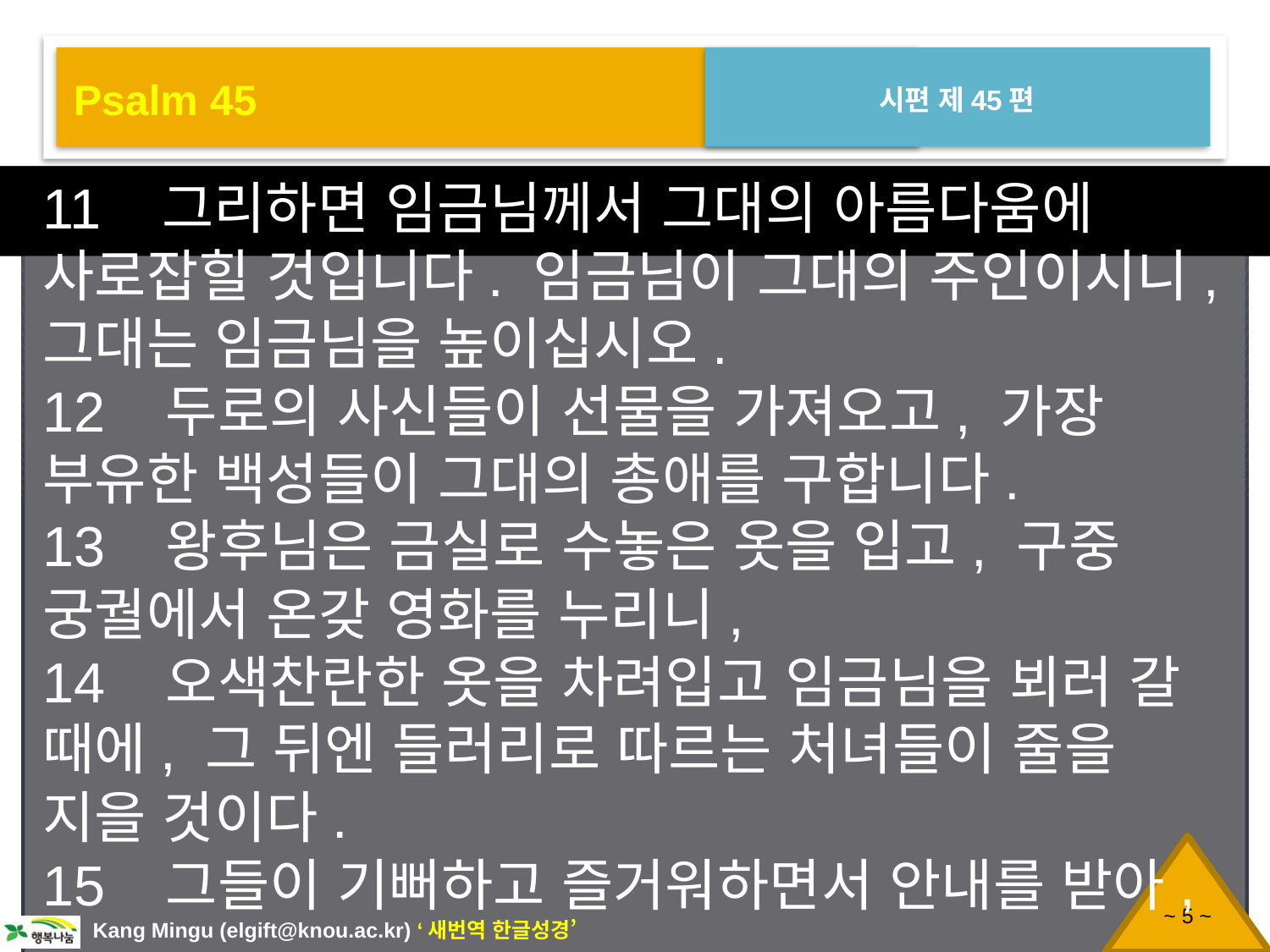

Psalm 45
시편 제45편
11   그리하면 임금님께서 그대의 아름다움에 사로잡힐 것입니다. 임금님이 그대의 주인이시니, 그대는 임금님을 높이십시오.
12   두로의 사신들이 선물을 가져오고, 가장 부유한 백성들이 그대의 총애를 구합니다.
13   왕후님은 금실로 수놓은 옷을 입고, 구중 궁궐에서 온갖 영화를 누리니,
14   오색찬란한 옷을 차려입고 임금님을 뵈러 갈 때에, 그 뒤엔 들러리로 따르는 처녀들이 줄을 지을 것이다.
15   그들이 기뻐하고 즐거워하면서 안내를 받아,